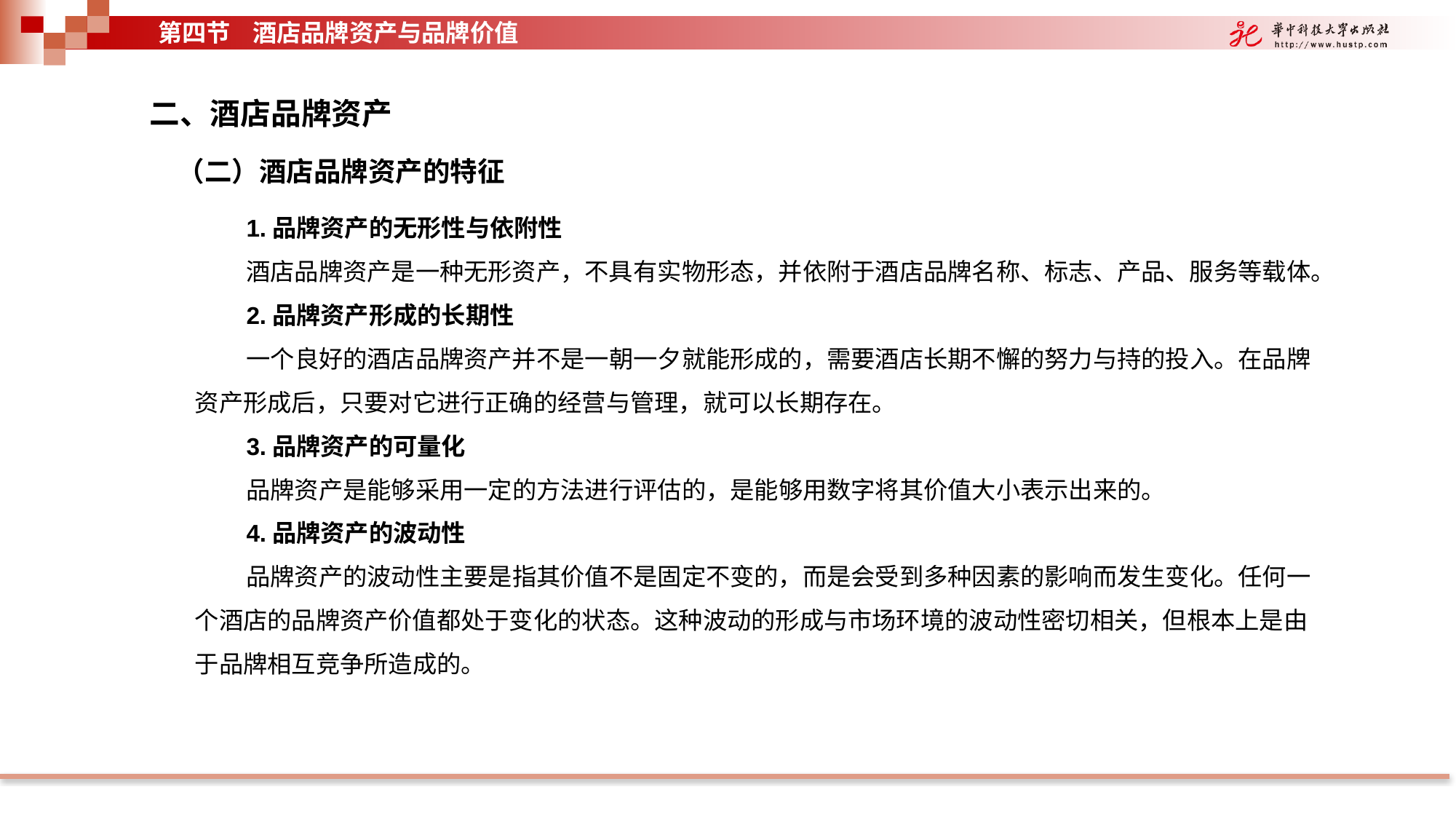

第四节    酒店品牌资产与品牌价值
二、酒店品牌资产
（二）酒店品牌资产的特征
1.品牌资产的无形性与依附性
酒店品牌资产是一种无形资产，不具有实物形态，并依附于酒店品牌名称、标志、产品、服务等载体。
2.品牌资产形成的长期性
一个良好的酒店品牌资产并不是一朝一夕就能形成的，需要酒店长期不懈的努力与持的投入。在品牌资产形成后，只要对它进行正确的经营与管理，就可以长期存在。
3.品牌资产的可量化
品牌资产是能够采用一定的方法进行评估的，是能够用数字将其价值大小表示出来的。
4.品牌资产的波动性
品牌资产的波动性主要是指其价值不是固定不变的，而是会受到多种因素的影响而发生变化。任何一个酒店的品牌资产价值都处于变化的状态。这种波动的形成与市场环境的波动性密切相关，但根本上是由于品牌相互竞争所造成的。